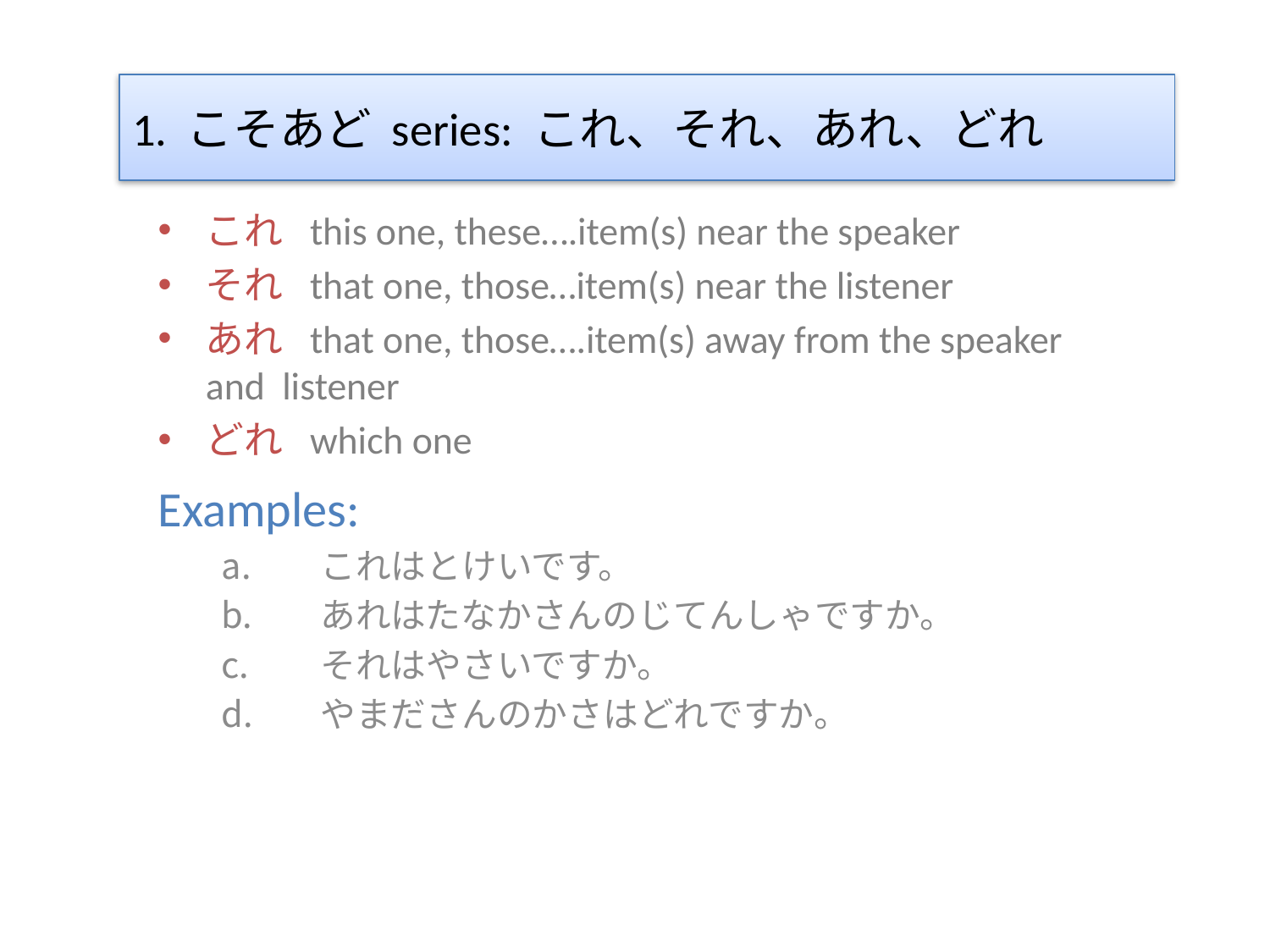

# 1. こそあど series: これ、それ、あれ、どれ
これ  this one, these….item(s) near the speaker
それ  that one, those…item(s) near the listener
あれ  that one, those….item(s) away from the speaker and  listener
どれ  which one
Examples:
　これはとけいです。
　あれはたなかさんのじてんしゃですか。
　それはやさいですか。
　やまださんのかさはどれですか。